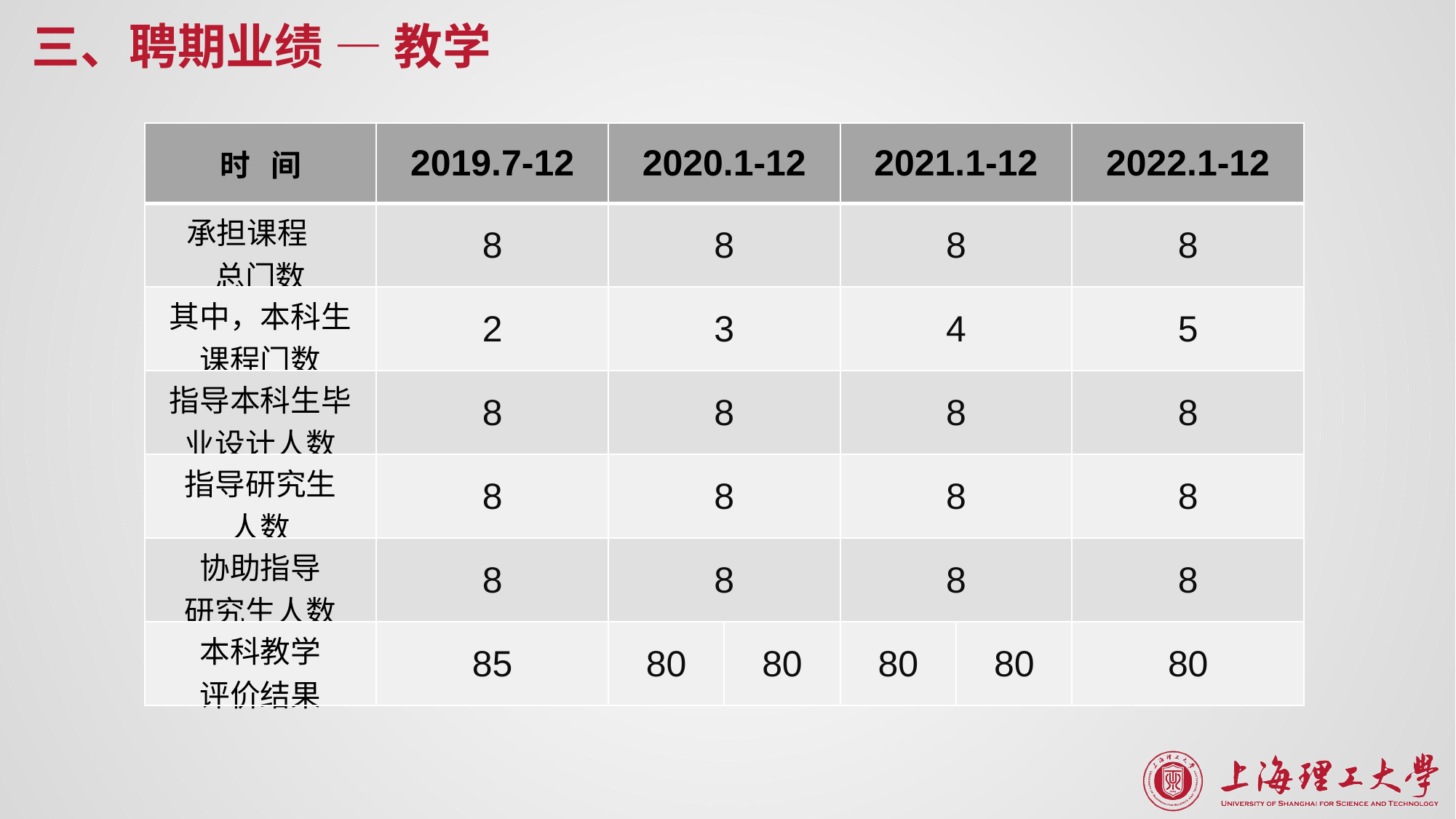

三、聘期业绩 — 教学
| 时 间 | 2019.7-12 | 2020.1-12 |  | 2021.1-12 |  | 2022.1-12 |
| --- | --- | --- | --- | --- | --- | --- |
| 承担课程 总门数 | 8 | 8 |  | 8 |  | 8 |
| 其中，本科生 课程门数 | 2 | 3 |  | 4 |  | 5 |
| 指导本科生毕业设计人数 | 8 | 8 |  | 8 |  | 8 |
| 指导研究生 人数 | 8 | 8 |  | 8 |  | 8 |
| 协助指导 研究生人数 | 8 | 8 |  | 8 |  | 8 |
| 本科教学 评价结果 | 85 | 80 | 80 | 80 | 80 | 80 |